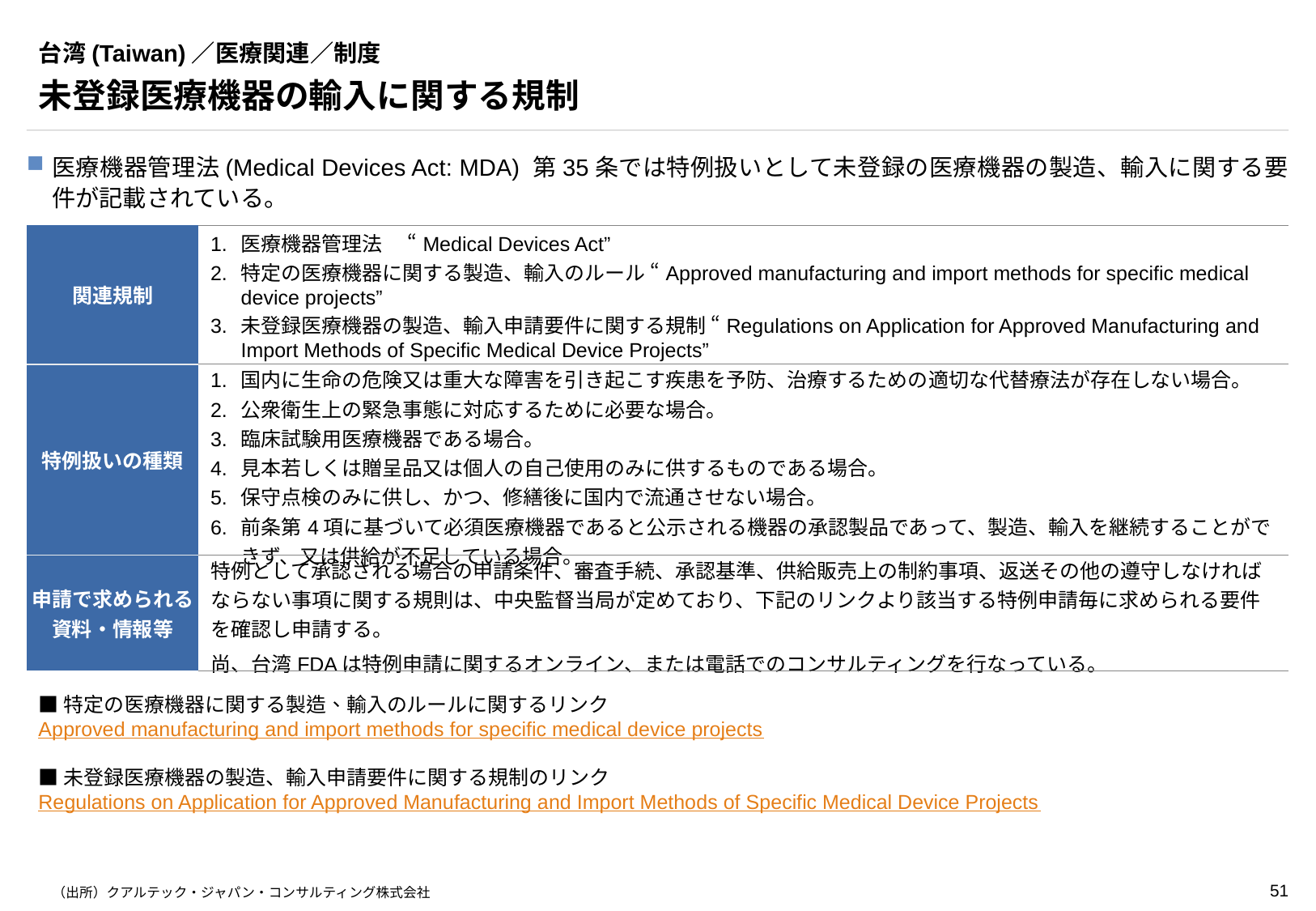

# 台湾(Taiwan)／医療関連／制度
未登録医療機器の輸入に関する規制
医療機器管理法(Medical Devices Act: MDA) 第35条では特例扱いとして未登録の医療機器の製造、輸入に関する要件が記載されている。
| 関連規制 | 医療機器管理法　 “Medical Devices Act” 特定の医療機器に関する製造、輸入のルール “Approved manufacturing and import methods for specific medical device projects” 未登録医療機器の製造、輸入申請要件に関する規制 “Regulations on Application for Approved Manufacturing and Import Methods of Specific Medical Device Projects” |
| --- | --- |
| 特例扱いの種類 | 国内に生命の危険又は重大な障害を引き起こす疾患を予防、治療するための適切な代替療法が存在しない場合。 公衆衛生上の緊急事態に対応するために必要な場合。 臨床試験用医療機器である場合。 見本若しくは贈呈品又は個人の自己使用のみに供するものである場合。 保守点検のみに供し、かつ、修繕後に国内で流通させない場合。 前条第4項に基づいて必須医療機器であると公示される機器の承認製品であって、製造、輸入を継続することができず、又は供給が不足している場合。 |
| 申請で求められる 資料・情報等 | 特例として承認される場合の申請条件、審査手続、承認基準、供給販売上の制約事項、返送その他の遵守しなければならない事項に関する規則は、中央監督当局が定めており、下記のリンクより該当する特例申請毎に求められる要件を確認し申請する。 尚、台湾FDAは特例申請に関するオンライン、または電話でのコンサルティングを行なっている。 |
■特定の医療機器に関する製造、輸入のルールに関するリンク
Approved manufacturing and import methods for specific medical device projects

■未登録医療機器の製造、輸入申請要件に関する規制のリンク
Regulations on Application for Approved Manufacturing and Import Methods of Specific Medical Device Projects
（出所）クアルテック・ジャパン・コンサルティング株式会社